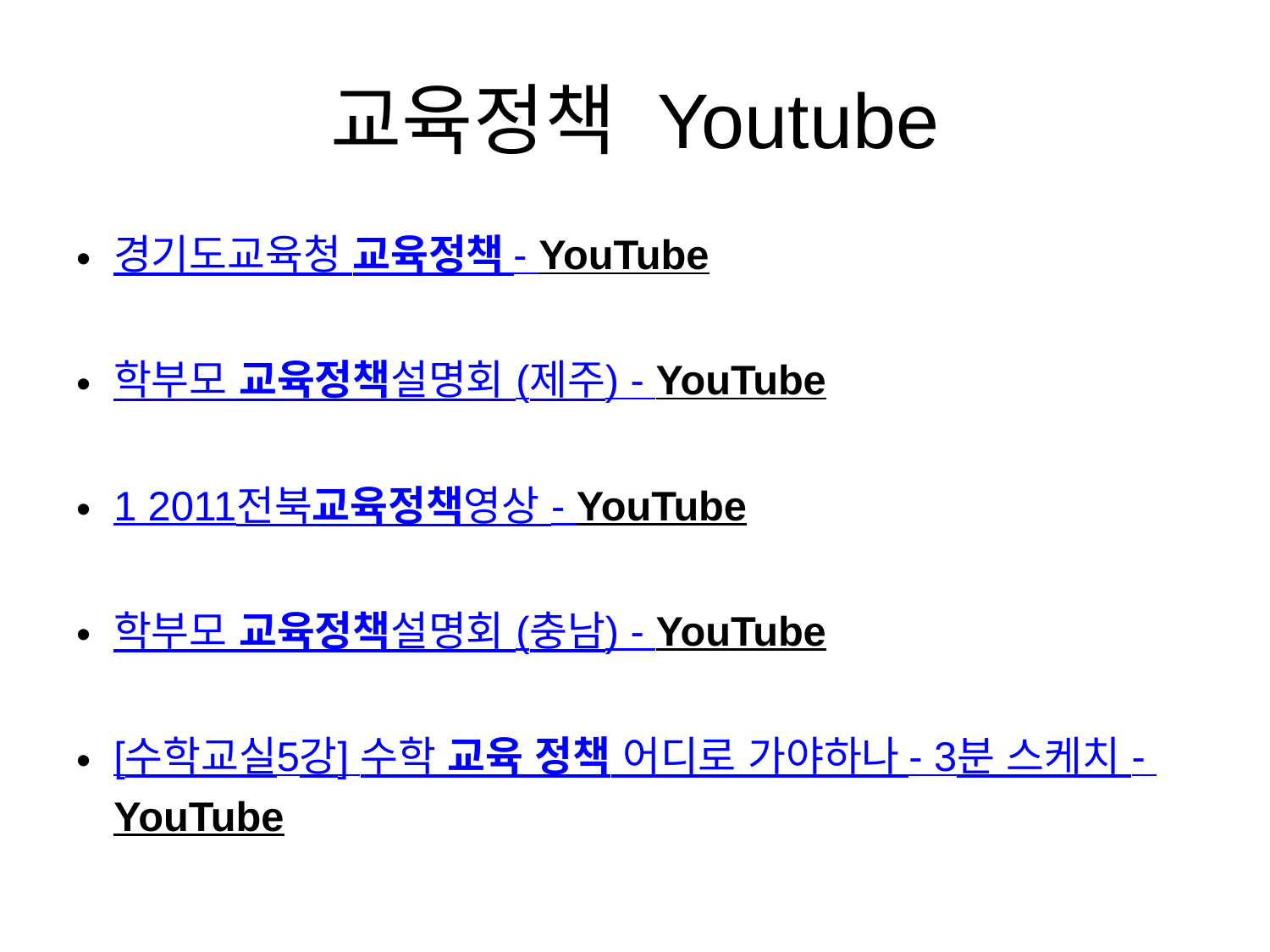

# 교육정책 Youtube
경기도교육청 교육정책 - YouTube

학부모 교육정책설명회 (제주) - YouTube

1 2011전북교육정책영상 - YouTube

학부모 교육정책설명회 (충남) - YouTube

[수학교실5강] 수학 교육 정책 어디로 가야하나 - 3분 스케치 - YouTube